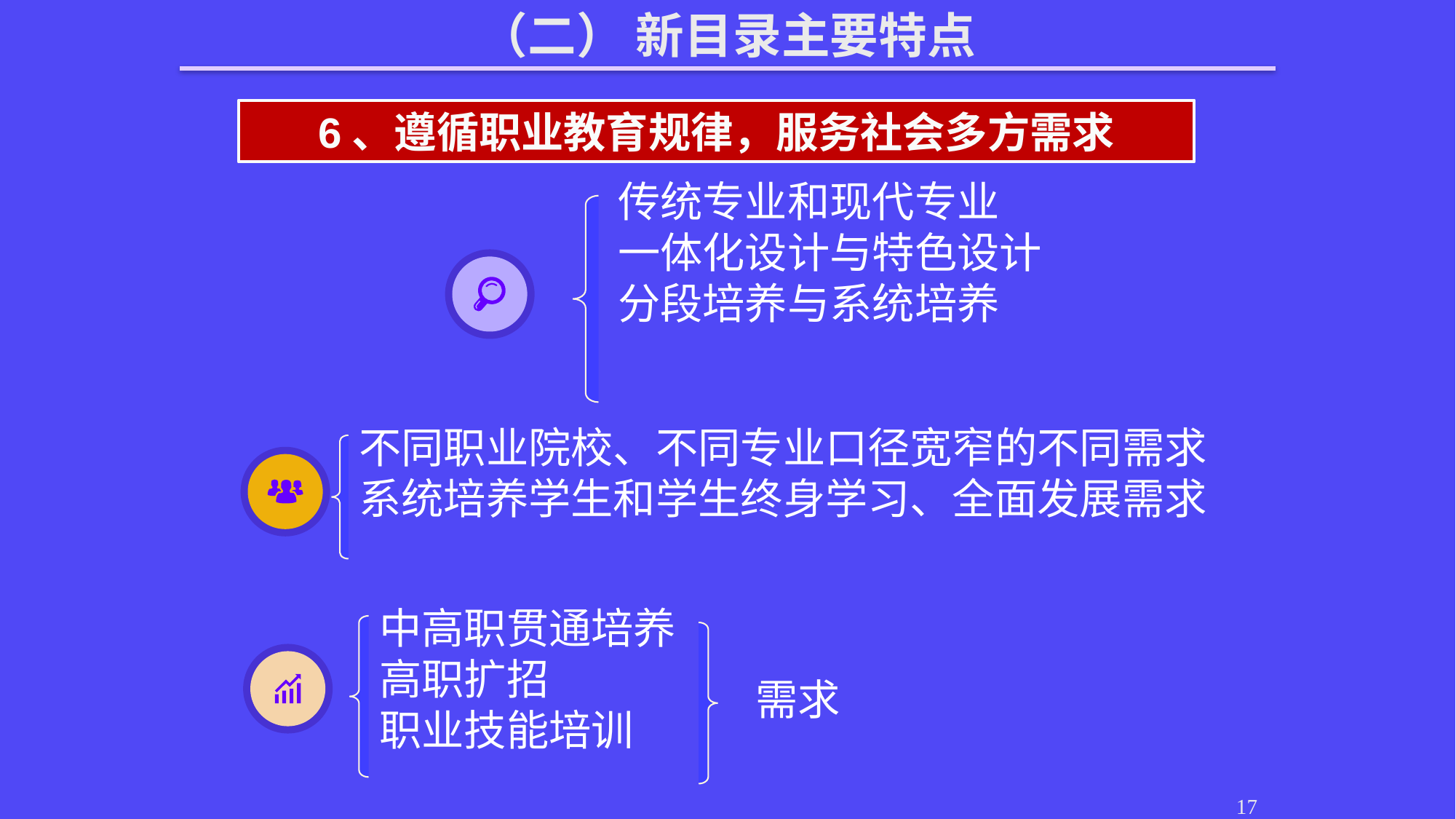

（二） 新目录主要特点

6、遵循职业教育规律，服务社会多方需求
传统专业和现代专业
一体化设计与特色设计
分段培养与系统培养

不同职业院校、不同专业口径宽窄的不同需求
系统培养学生和学生终身学习、全面发展需求

中高职贯通培养
高职扩招
职业技能培训

需求

17
17